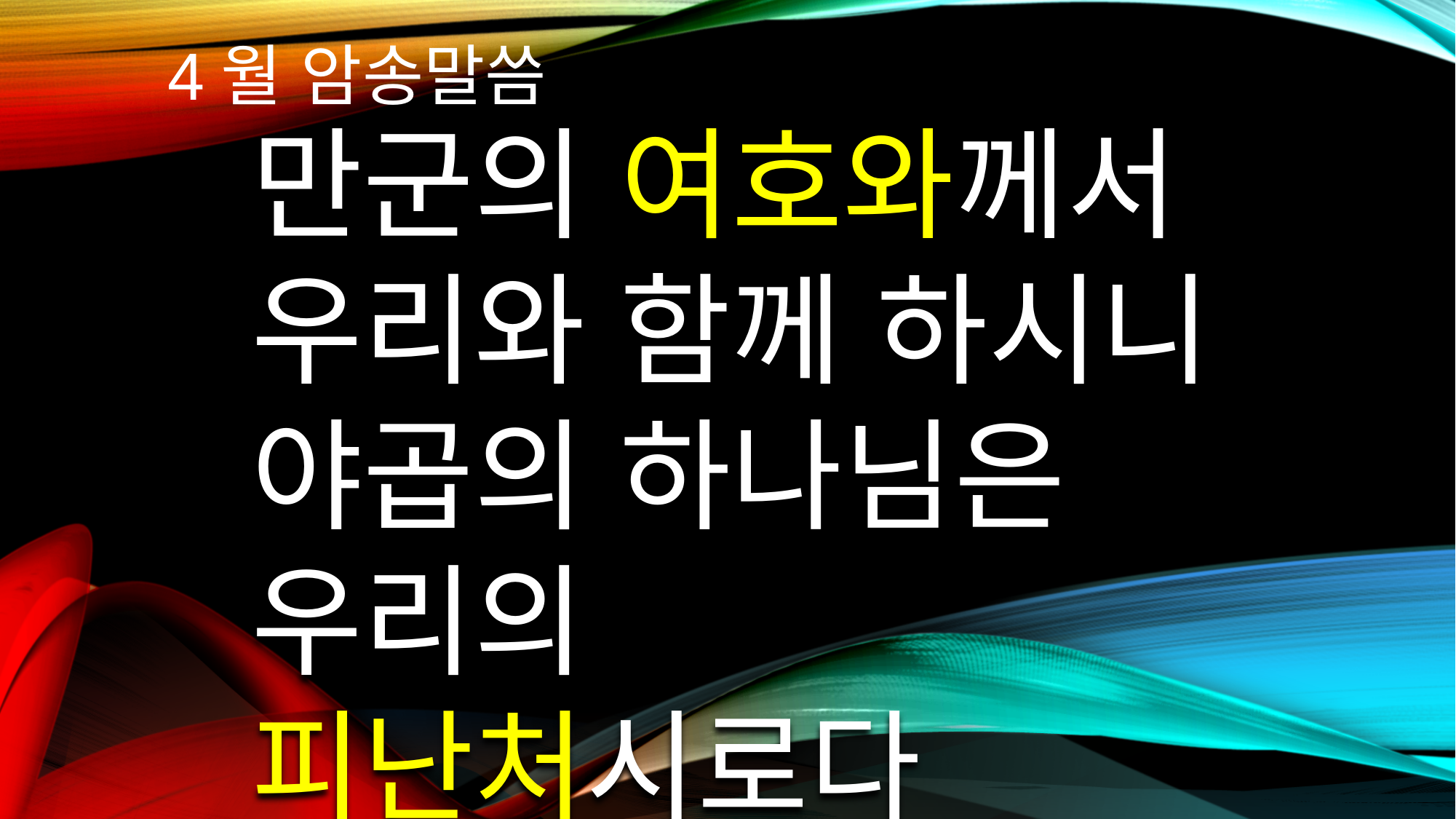

# 4월 암송말씀
만군의 여호와께서
우리와 함께 하시니
야곱의 하나님은
우리의 피난처시로다
                  - 시편 46편 7절 말씀 -